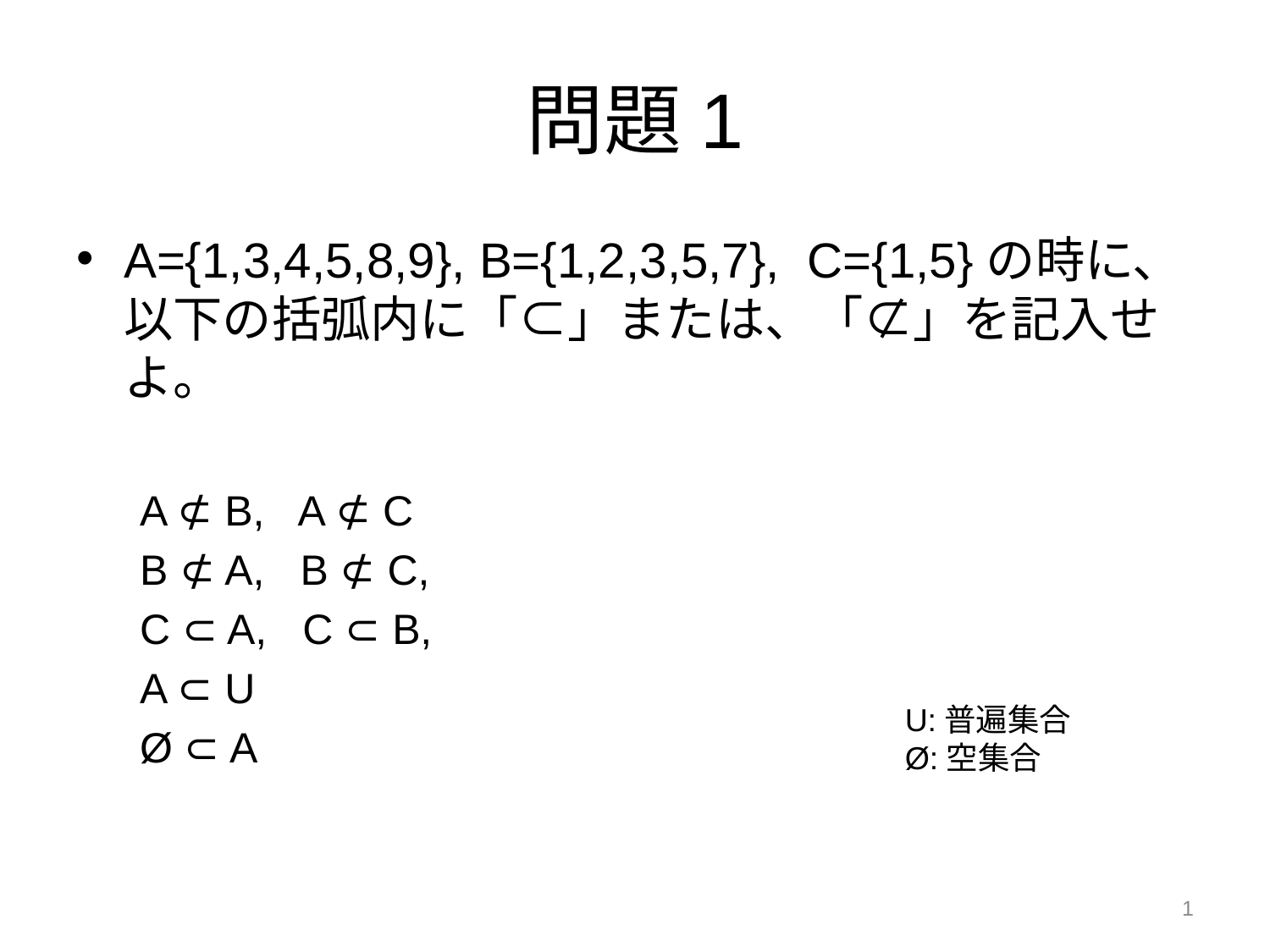

# 問題1
A={1,3,4,5,8,9}, B={1,2,3,5,7},  C={1,5}の時に、以下の括弧内に「⊂」または、「⊄」を記入せよ。

A ⊄ B,   A ⊄ C
B ⊄ A,   B ⊄ C,
C ⊂ A,   C ⊂ B,
A ⊂ U
Ø ⊂ A

U:普遍集合
Ø:空集合
1